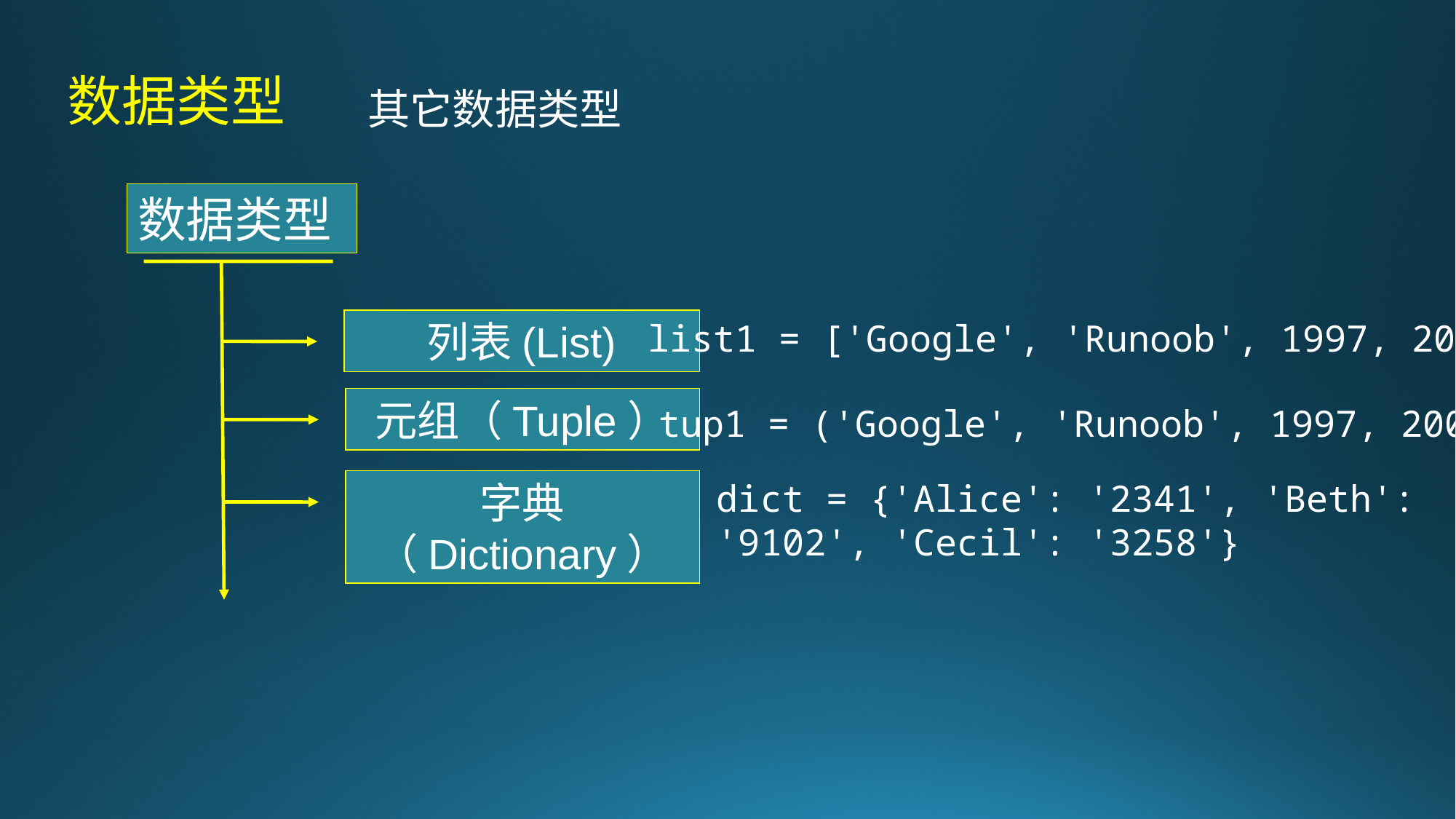

数据类型
其它数据类型
数据类型

列表(List)
list1 = ['Google', 'Runoob', 1997, 2000]

元组（Tuple）
tup1 = ('Google', 'Runoob', 1997, 2000)

字典（Dictionary）
dict = {'Alice': '2341', 'Beth': '9102', 'Cecil': '3258'}